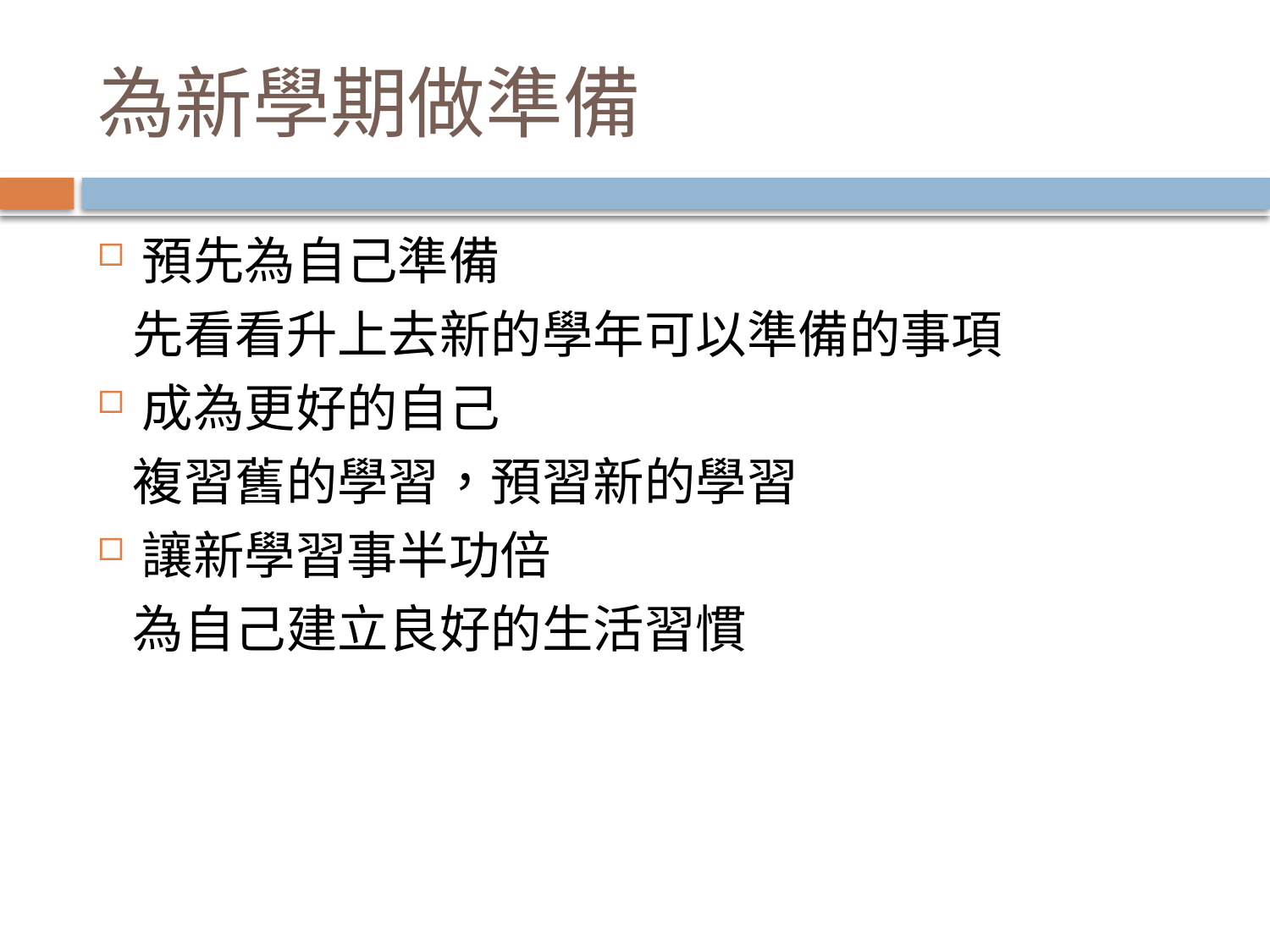

# 為新學期做準備
預先為自己準備
  先看看升上去新的學年可以準備的事項
成為更好的自己
  複習舊的學習，預習新的學習
讓新學習事半功倍
  為自己建立良好的生活習慣